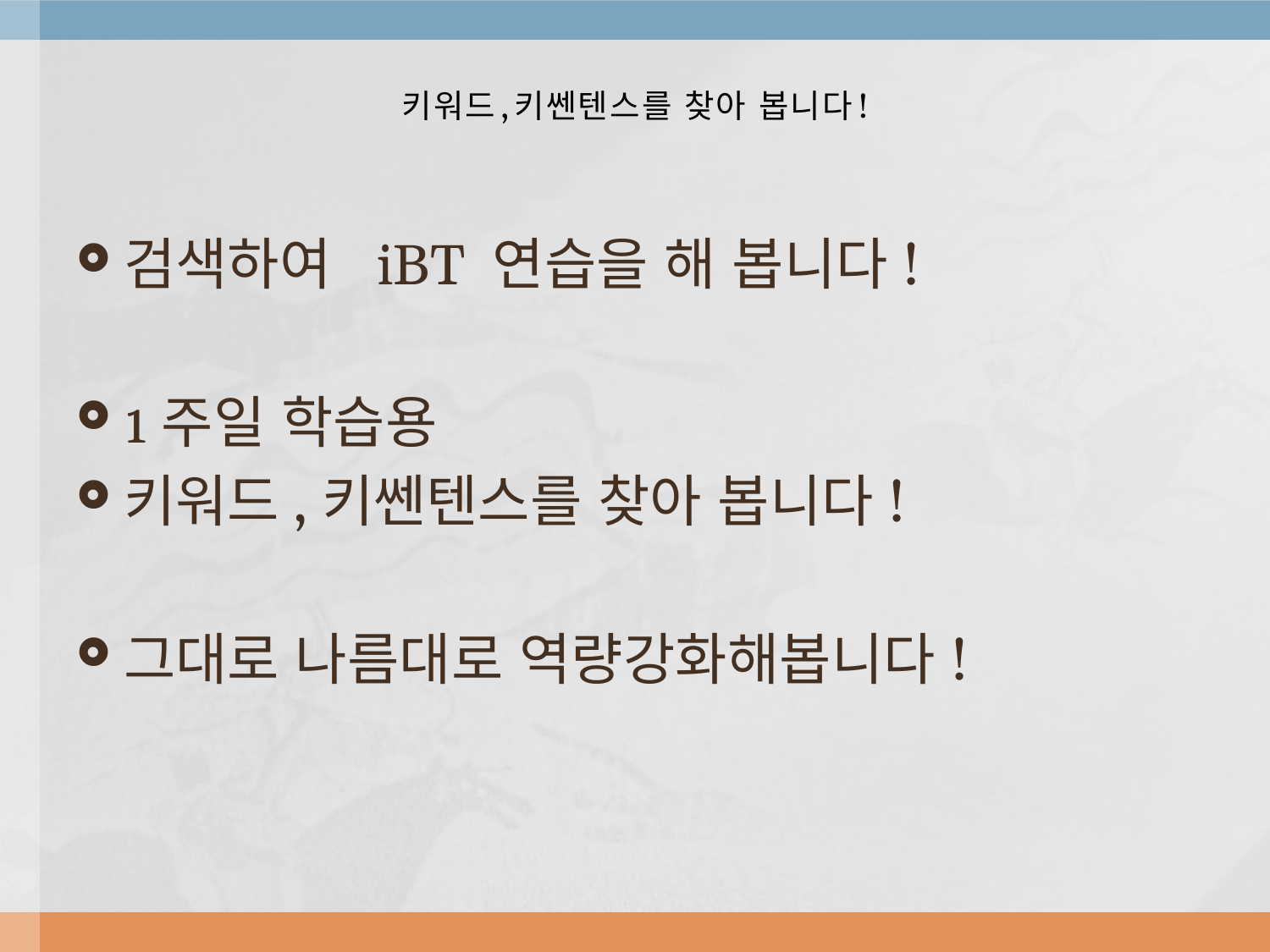

# 키워드,키쎈텐스를 찾아 봅니다!
검색하여  iBT 연습을 해 봅니다!

1주일 학습용
키워드,키쎈텐스를 찾아 봅니다!

그대로 나름대로 역량강화해봅니다!